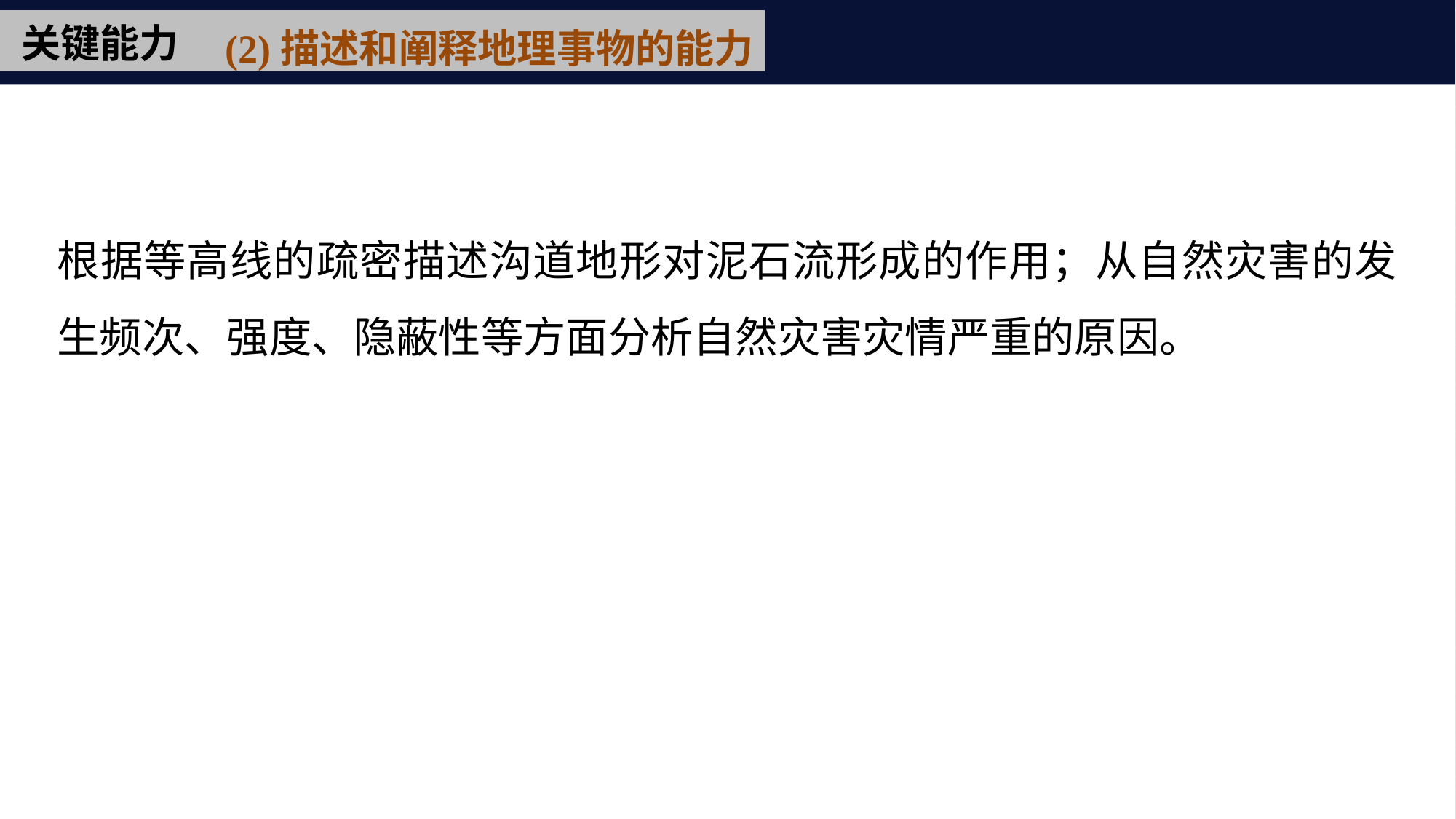

(2)描述和阐释地理事物的能力

关键能力
根据等高线的疏密描述沟道地形对泥石流形成的作用；从自然灾害的发生频次、强度、隐蔽性等方面分析自然灾害灾情严重的原因。